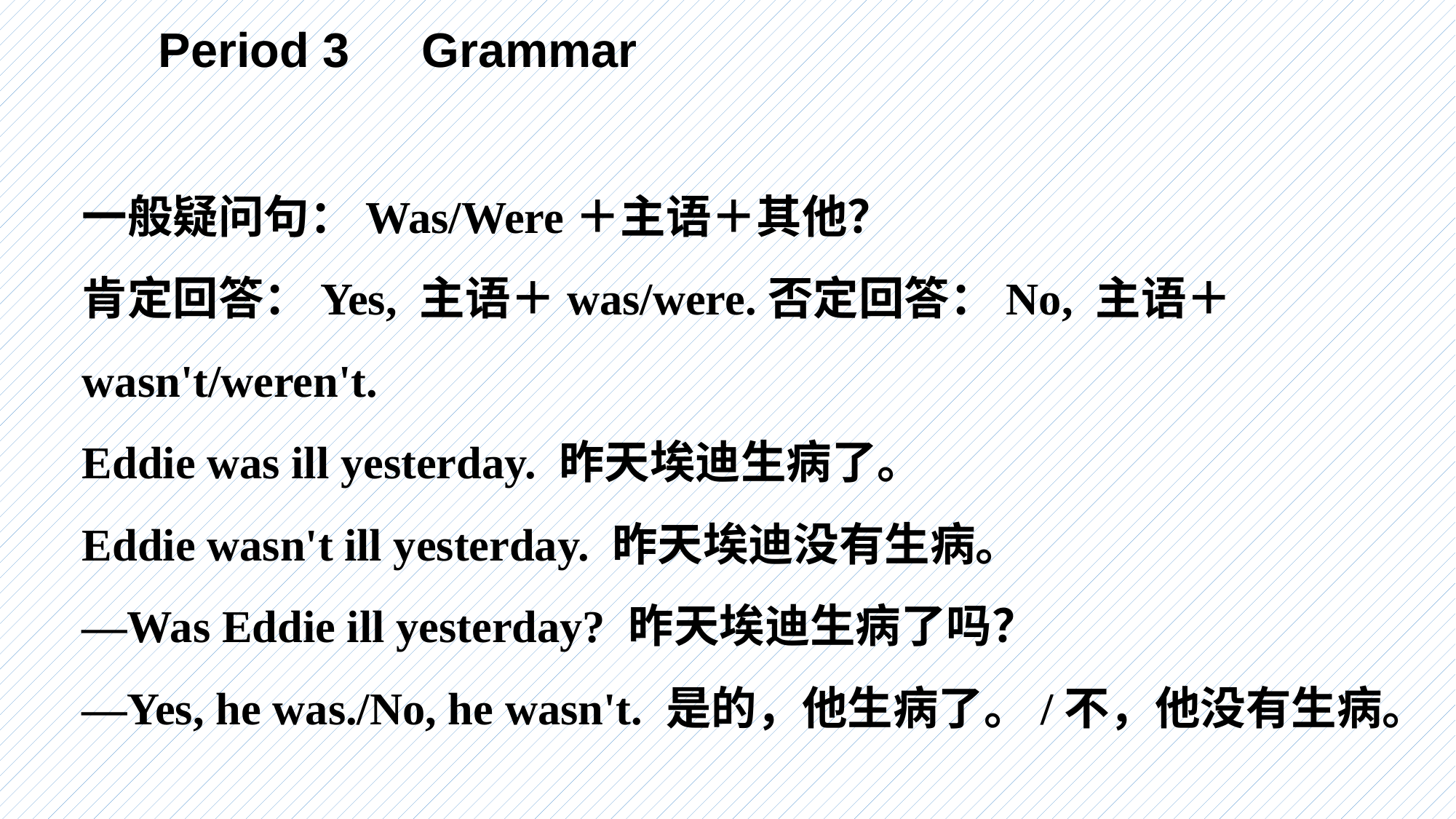

Period 3　Grammar
一般疑问句：Was/Were＋主语＋其他？
肯定回答：Yes, 主语＋was/were.否定回答：No, 主语＋wasn't/weren't.
Eddie was ill yesterday. 昨天埃迪生病了。
Eddie wasn't ill yesterday. 昨天埃迪没有生病。
—Was Eddie ill yesterday? 昨天埃迪生病了吗？
—Yes, he was./No, he wasn't. 是的，他生病了。/不，他没有生病。